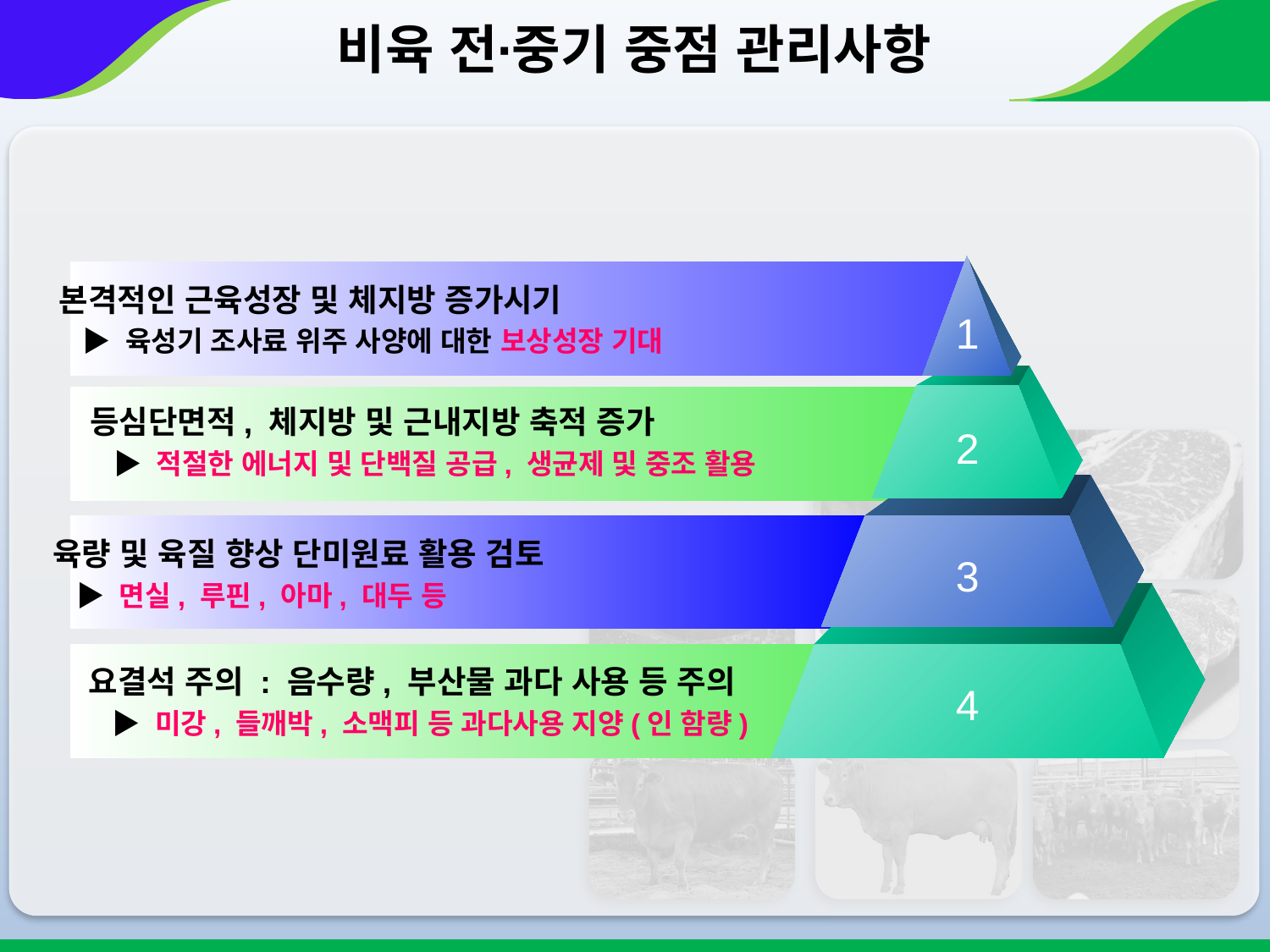

비육 전∙중기 중점 관리사항

1

본격적인 근육성장 및 체지방 증가시기
   ▶ 육성기 조사료 위주 사양에 대한 보상성장 기대

등심단면적, 체지방 및 근내지방 축적 증가
   ▶ 적절한 에너지 및 단백질 공급, 생균제 및 중조 활용
2

육량 및 육질 향상 단미원료 활용 검토
   ▶ 면실, 루핀, 아마, 대두 등
3

요결석 주의 : 음수량, 부산물 과다 사용 등 주의
   ▶ 미강, 들깨박, 소맥피 등 과다사용 지양(인 함량)
4